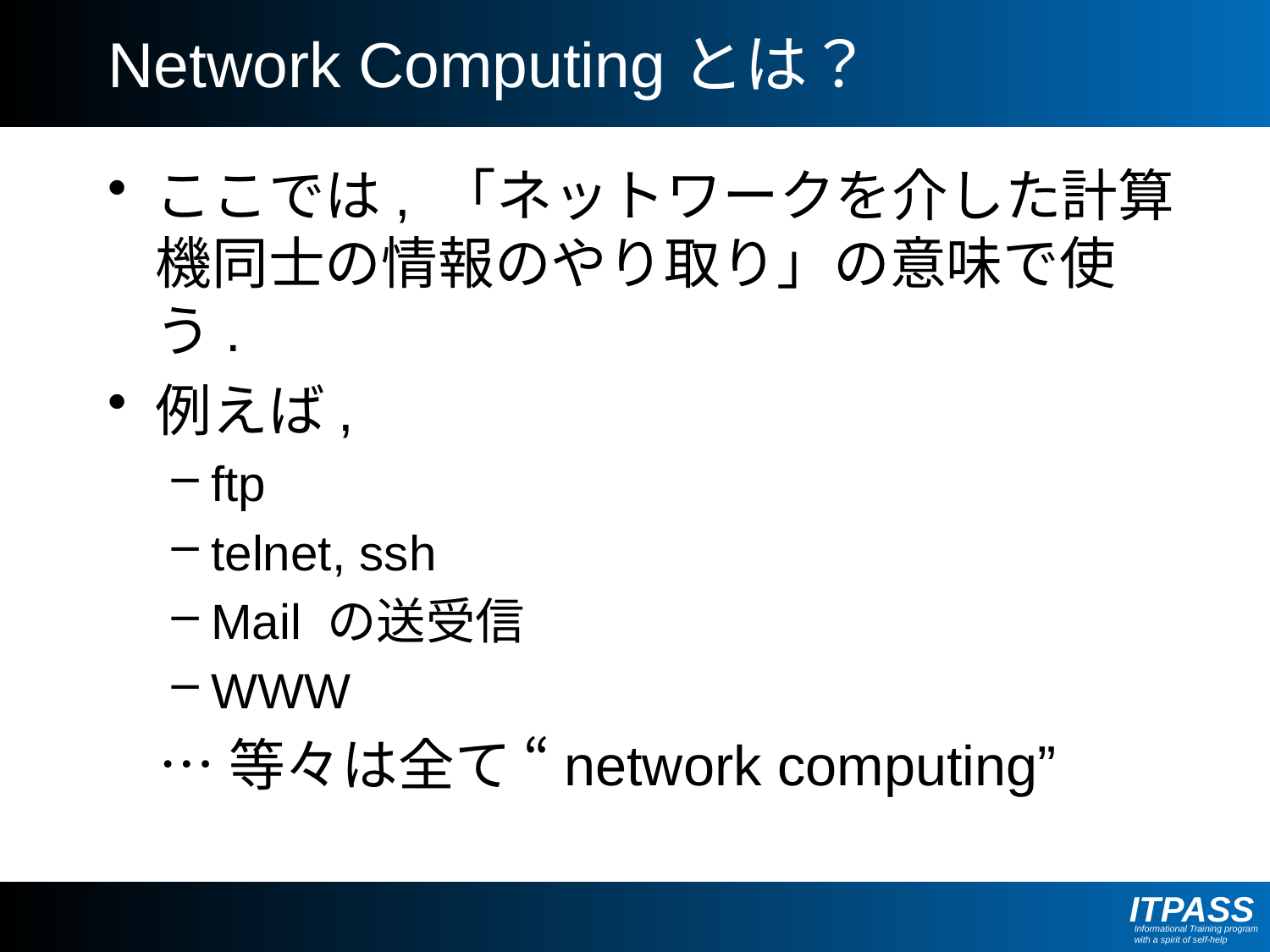

# Network Computingとは？
ここでは, 「ネットワークを介した計算機同士の情報のやり取り」の意味で使う.
例えば,
ftp
telnet, ssh
Mail の送受信
WWW
    …等々は全て “network computing”